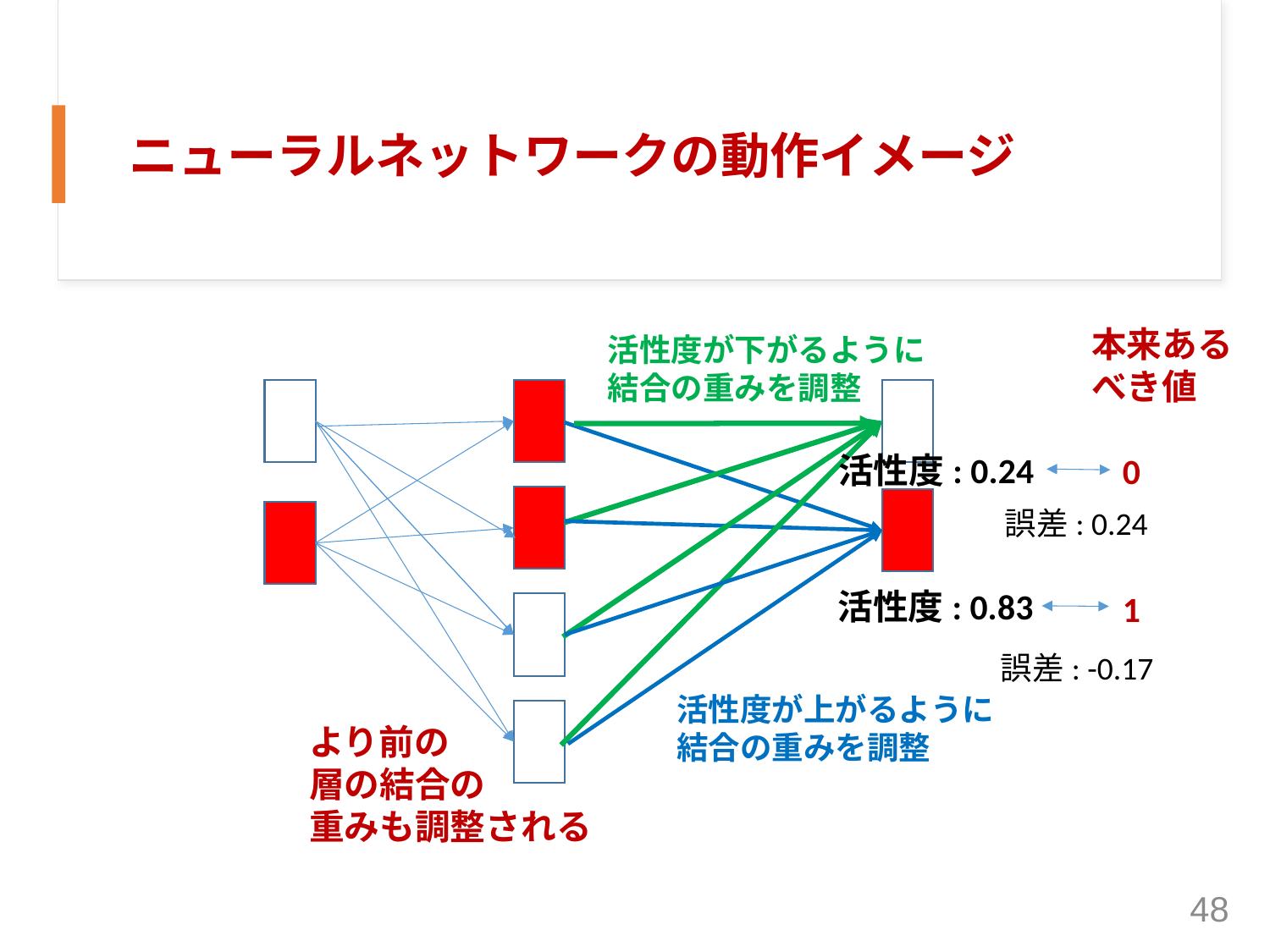

# ニューラルネットワークの動作イメージ

本来ある
べき値
活性度が下がるように
結合の重みを調整

活性度: 0.24
0

誤差: 0.24

活性度: 0.83
1

誤差: -0.17
活性度が上がるように
結合の重みを調整

より前の
層の結合の
重みも調整される
48